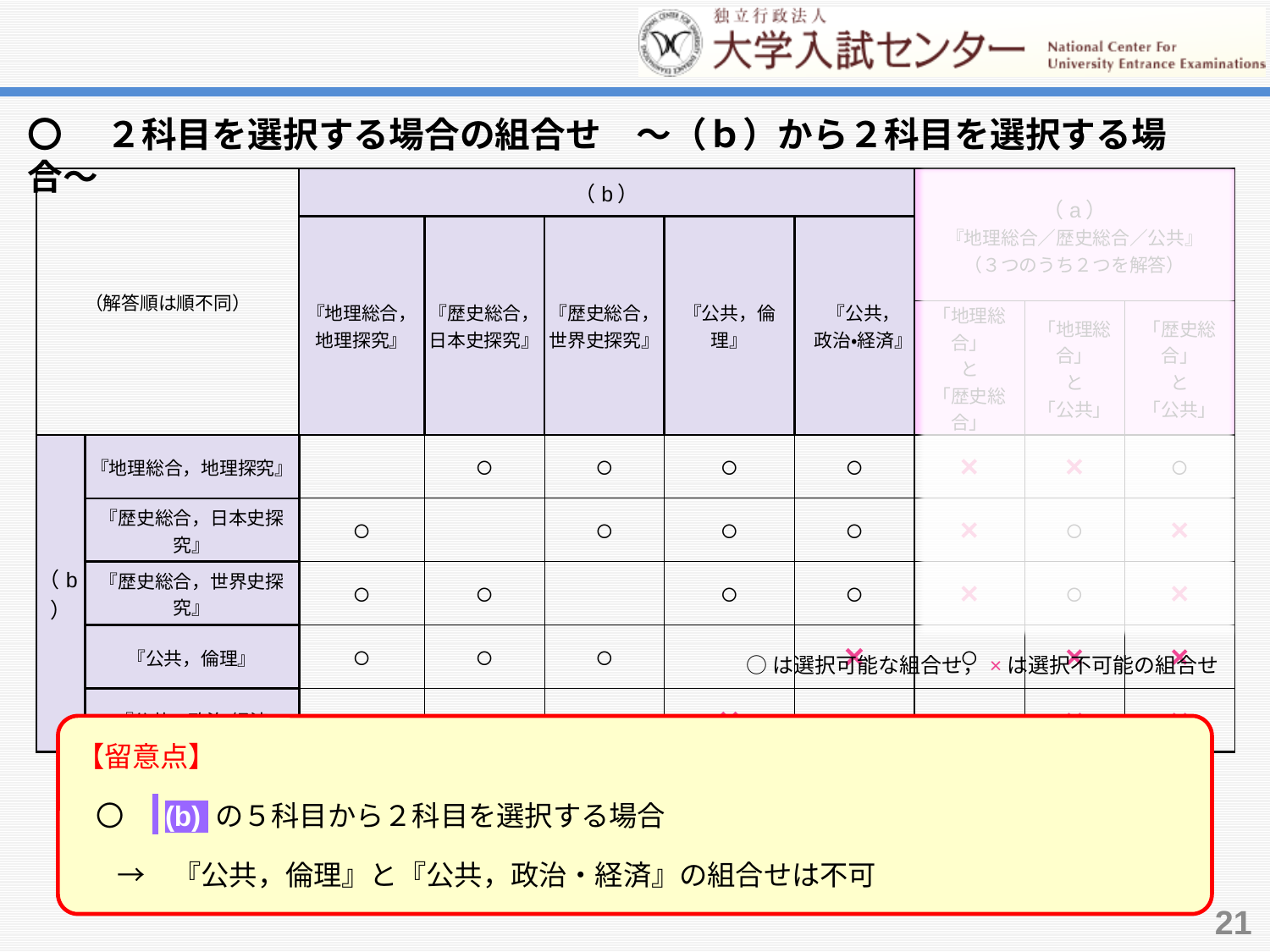

〇　 ２科目を選択する場合の組合せ　～（ｂ）から２科目を選択する場合～

| （解答順は順不同） |  | （b） |  |  |  |  | （a） 『地理総合／歴史総合／公共』 （３つのうち２つを解答） |  |  |
| --- | --- | --- | --- | --- | --- | --- | --- | --- | --- |
|  |  | 『地理総合， 地理探究』 | 『歴史総合， 日本史探究』 | 『歴史総合， 世界史探究』 | 『公共，倫理』 | 『公共， 　政治・経済』 |  |  |  |
|  |  |  |  |  |  |  | 「地理総合」 と 「歴史総合」 | 「地理総合」 と 「公共」 | 「歴史総合」 と 「公共」 |
| （b） | 『地理総合，地理探究』 |  | ○ | ○ | ○ | ○ | × | × | ○ |
|  | 『歴史総合，日本史探究』 | ○ |  | ○ | ○ | ○ | × | ○ | × |
|  | 『歴史総合，世界史探究』 | ○ | ○ |  | ○ | ○ | × | ○ | × |
|  | 『公共，倫理』 | ○ | ○ | ○ |  | × | ○ | × | × |
|  | 『公共，政治・経済』 | ○ | ○ | ○ | × |  | ○ | × | × |
○は選択可能な組合せ，×は選択不可能の組合せ
【留意点】
  〇　 (b) の５科目から２科目を選択する場合
　  →　『公共，倫理』と『公共，政治・経済』の組合せは不可
21